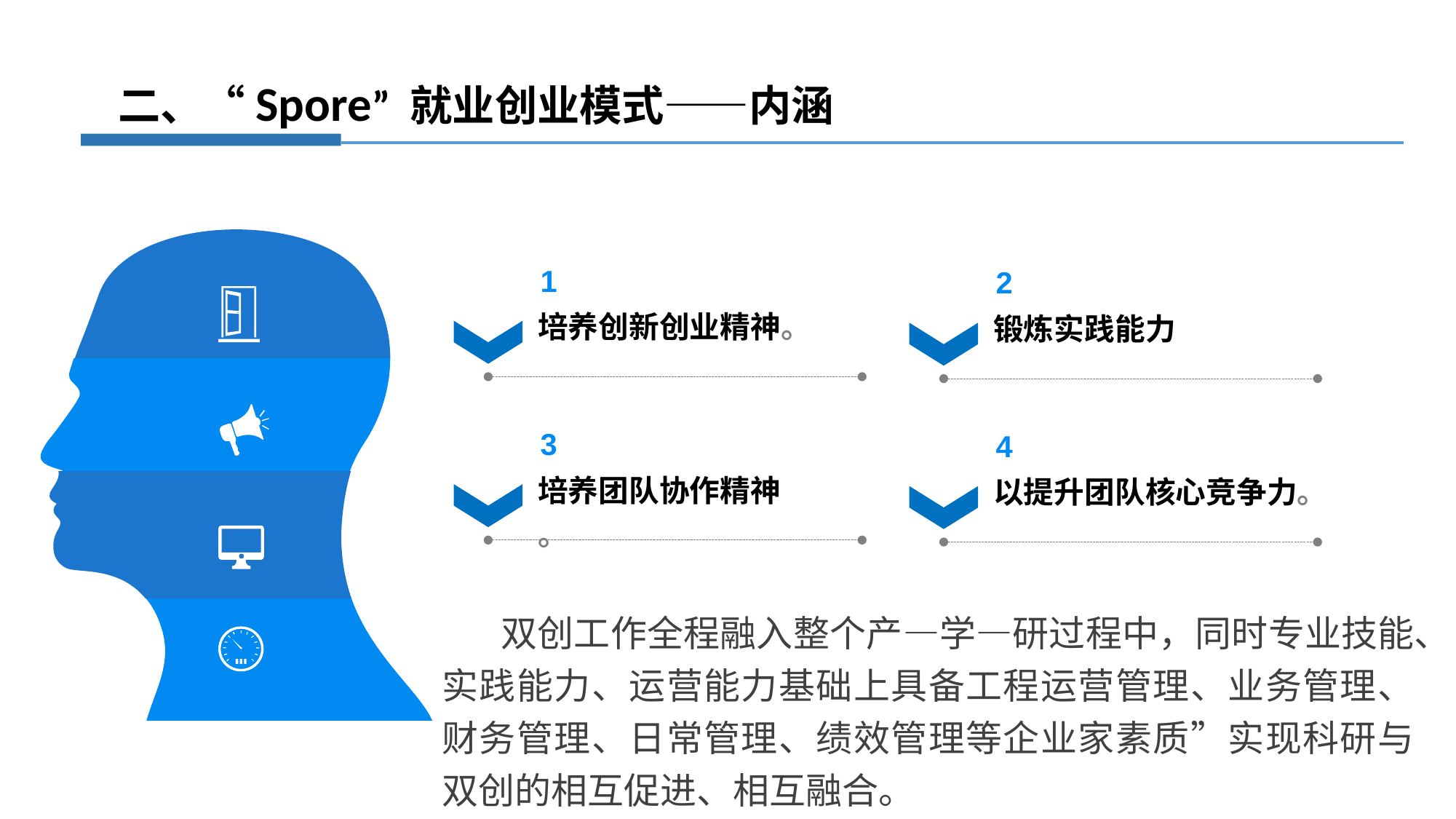

二、“Spore” 就业创业模式——内涵

1
2

培养创新创业精神。
锻炼实践能力

3
4
培养团队协作精神
。
以提升团队核心竞争力。

      双创工作全程融入整个产—学—研过程中，同时专业技能、实践能力、运营能力基础上具备工程运营管理、业务管理、财务管理、日常管理、绩效管理等企业家素质”实现科研与双创的相互促进、相互融合。